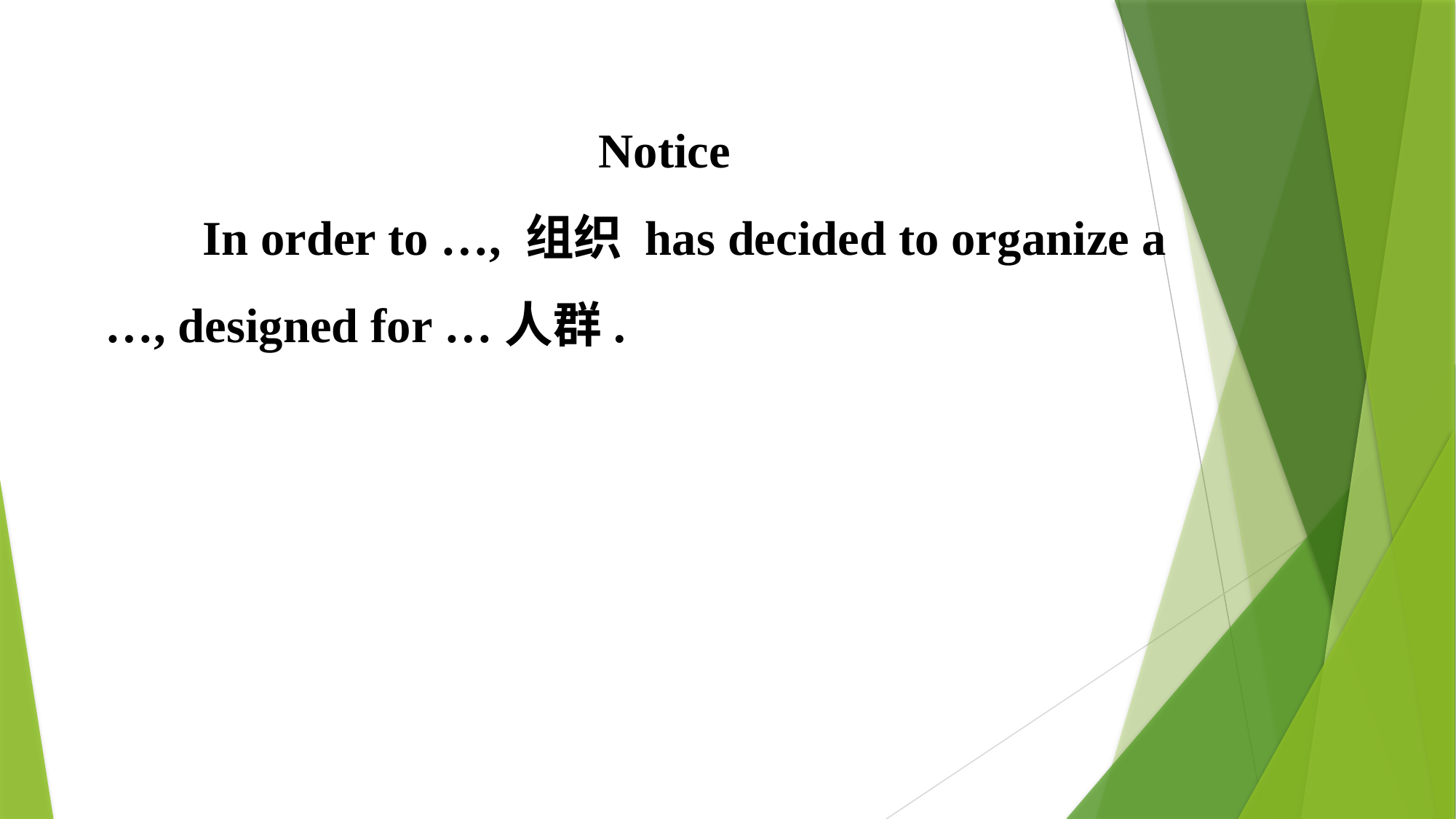

Notice
        In order to …, 组织 has decided to organize a …, designed for …人群.